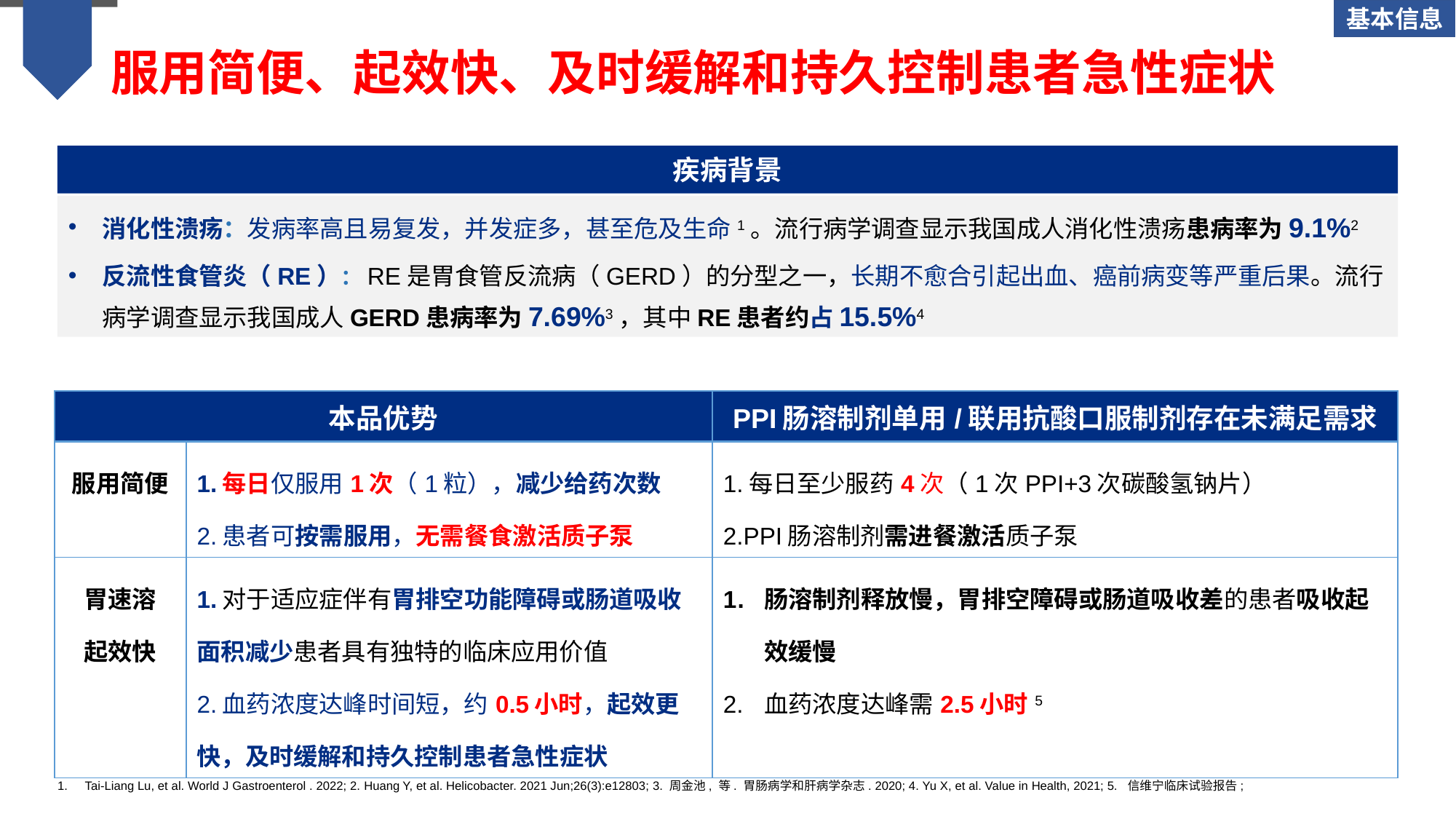

基本信息

服用简便、起效快、及时缓解和持久控制患者急性症状
疾病背景
消化性溃疡：发病率高且易复发，并发症多，甚至危及生命1。流行病学调查显示我国成人消化性溃疡患病率为9.1%2
反流性食管炎（RE）：RE是胃食管反流病（GERD）的分型之一，长期不愈合引起出血、癌前病变等严重后果。流行病学调查显示我国成人GERD患病率为7.69%3，其中RE患者约占15.5%4
| 本品优势 |  | PPI肠溶制剂单用/联用抗酸口服制剂存在未满足需求 |
| --- | --- | --- |
| 服用简便 | 1.每日仅服用1次（1粒），减少给药次数 2.患者可按需服用，无需餐食激活质子泵 | 1.每日至少服药4次（1次PPI+3次碳酸氢钠片） 2.PPI肠溶制剂需进餐激活质子泵 |
| 胃速溶 起效快 | 1.对于适应症伴有胃排空功能障碍或肠道吸收面积减少患者具有独特的临床应用价值 2.血药浓度达峰时间短，约0.5小时，起效更快，及时缓解和持久控制患者急性症状 | 肠溶制剂释放慢，胃排空障碍或肠道吸收差的患者吸收起效缓慢 血药浓度达峰需2.5小时5 |
Tai-Liang Lu, et al. World J Gastroenterol . 2022; 2. Huang Y, et al. Helicobacter. 2021 Jun;26(3):e12803; 3. 周金池, 等. 胃肠病学和肝病学杂志. 2020; 4. Yu X, et al. Value in Health, 2021; 5.  信维宁临床试验报告;